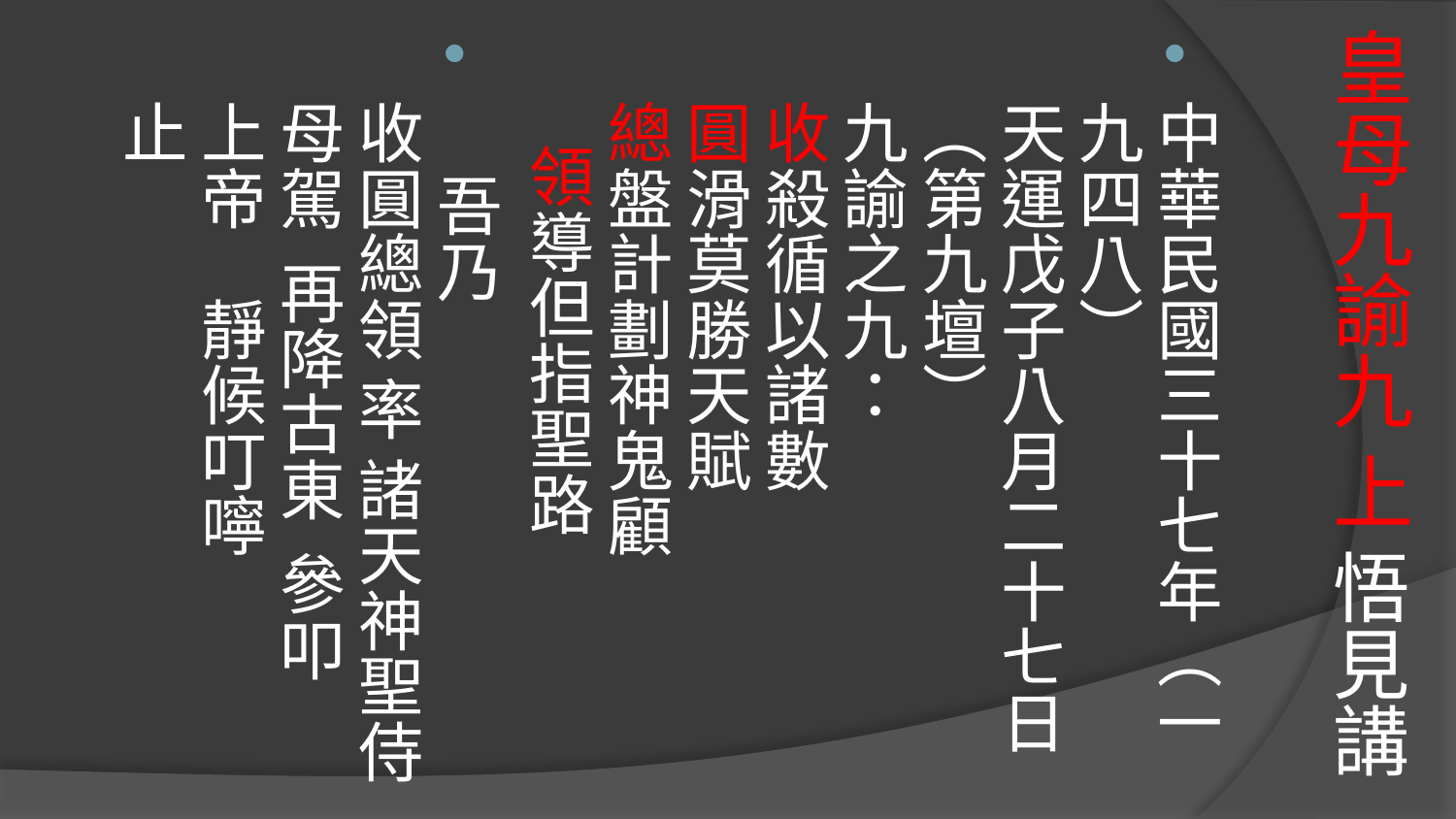

# 皇母九諭九 上 悟見講
中華民國三十七年︵一九四八︶
天運戊子八月二十七日︵第九壇︶
九諭之九：
收殺循以諸數                  圓滑莫勝天賦
總盤計劃神鬼顧                   領導但指聖路
    吾乃
收圓總領 率 諸天神聖侍
母駕  再降古東  參叩
上帝　靜候叮嚀             止